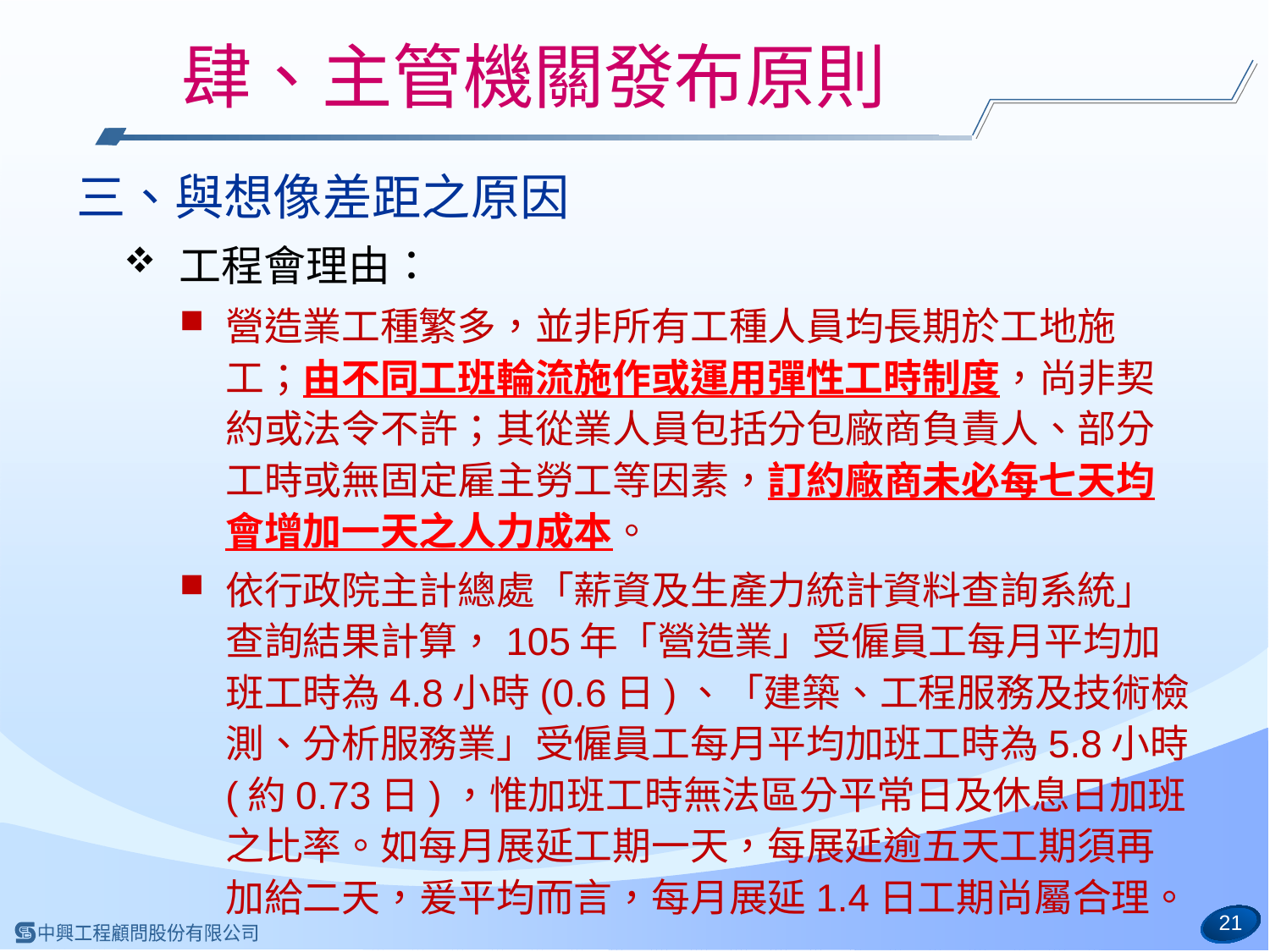

# 肆、主管機關發布原則
三、與想像差距之原因
工程會理由：
營造業工種繁多，並非所有工種人員均長期於工地施工；由不同工班輪流施作或運用彈性工時制度，尚非契約或法令不許；其從業人員包括分包廠商負責人、部分工時或無固定雇主勞工等因素，訂約廠商未必每七天均會增加一天之人力成本。
依行政院主計總處「薪資及生產力統計資料查詢系統」查詢結果計算，105年「營造業」受僱員工每月平均加班工時為4.8小時(0.6日)、「建築、工程服務及技術檢測、分析服務業」受僱員工每月平均加班工時為5.8小時(約0.73日)，惟加班工時無法區分平常日及休息日加班之比率。如每月展延工期一天，每展延逾五天工期須再加給二天，爰平均而言，每月展延1.4日工期尚屬合理。
21